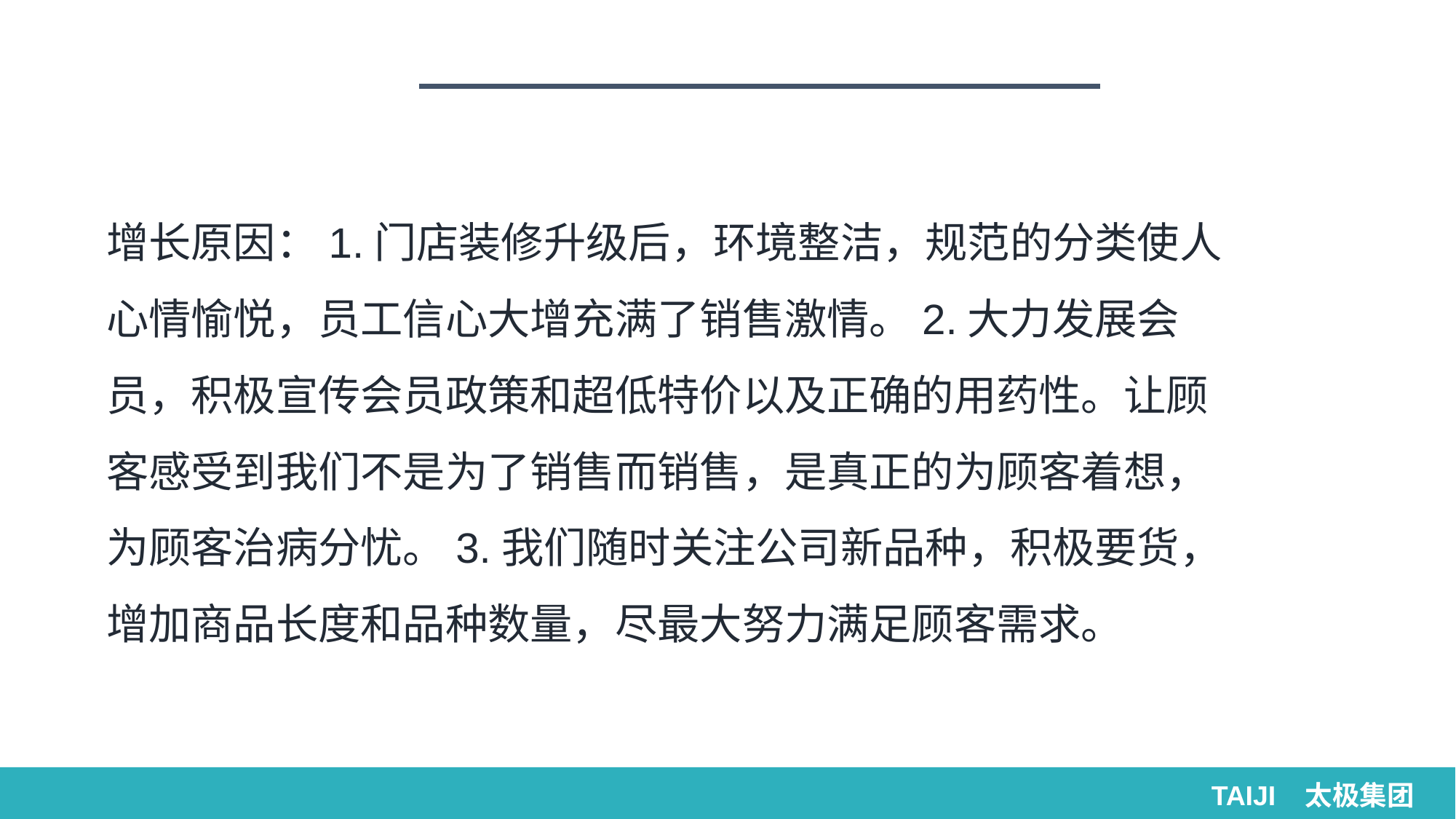

增长原因：1.门店装修升级后，环境整洁，规范的分类使人心情愉悦，员工信心大增充满了销售激情。2.大力发展会员，积极宣传会员政策和超低特价以及正确的用药性。让顾客感受到我们不是为了销售而销售，是真正的为顾客着想，为顾客治病分忧。3.我们随时关注公司新品种，积极要货，增加商品长度和品种数量，尽最大努力满足顾客需求。

TAIJI   太极集团